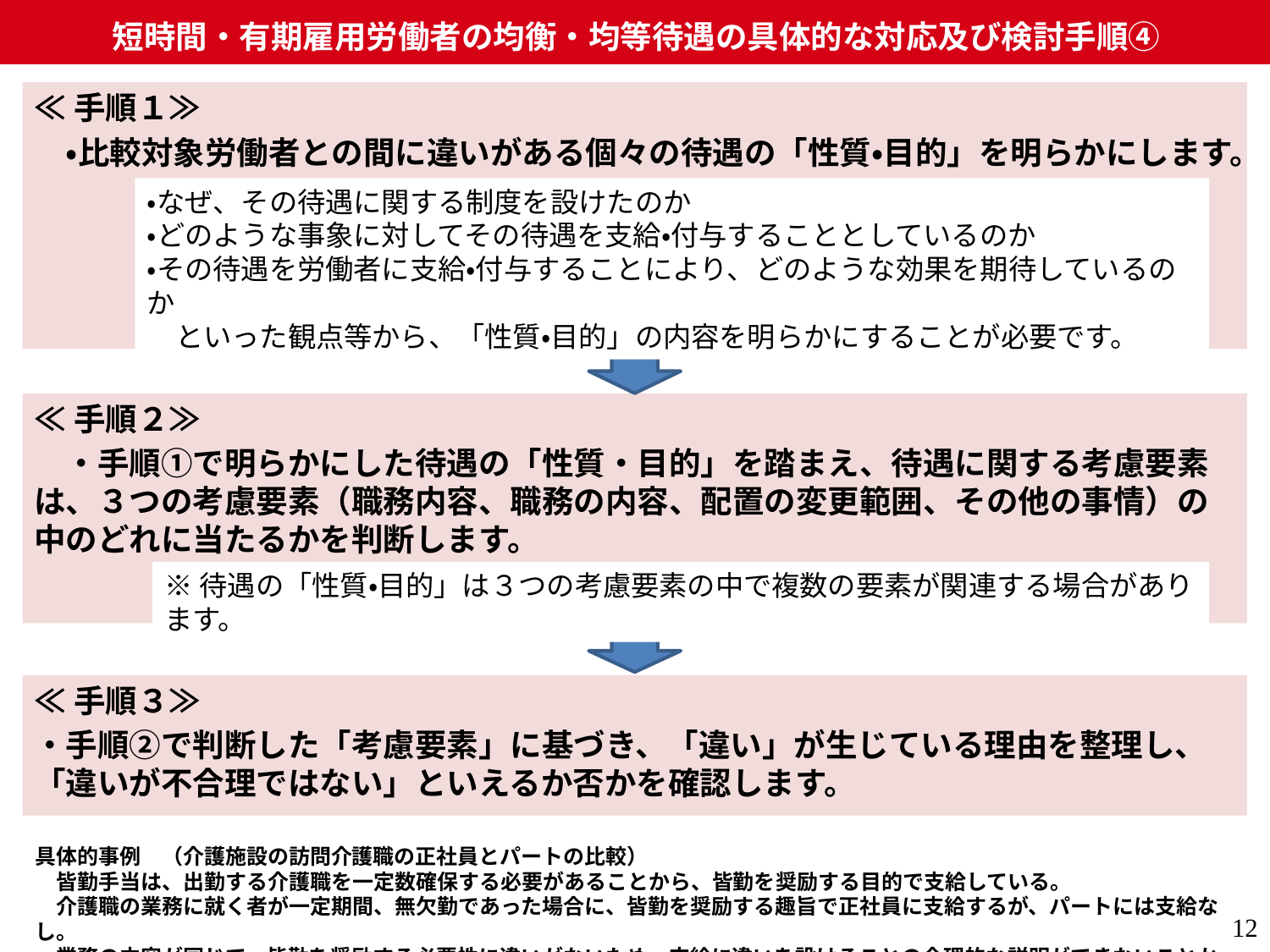

# 短時間・有期雇用労働者の均衡・均等待遇の具体的な対応及び検討手順④
≪手順１≫
　・比較対象労働者との間に違いがある個々の待遇の「性質・目的」を明らかにします。

・なぜ、その待遇に関する制度を設けたのか
・どのような事象に対してその待遇を支給・付与することとしているのか
・その待遇を労働者に支給・付与することにより、どのような効果を期待しているのか
　といった観点等から、「性質・目的」の内容を明らかにすることが必要です。

≪手順２≫
　・手順①で明らかにした待遇の「性質・目的」を踏まえ、待遇に関する考慮要素は、３つの考慮要素（職務内容、職務の内容、配置の変更範囲、その他の事情）の中のどれに当たるかを判断します。

※待遇の「性質・目的」は３つの考慮要素の中で複数の要素が関連する場合があります。

≪手順３≫
・手順②で判断した「考慮要素」に基づき、「違い」が生じている理由を整理し、「違いが不合理ではない」といえるか否かを確認します。
具体的事例　（介護施設の訪問介護職の正社員とパートの比較）
　皆勤手当は、出勤する介護職を一定数確保する必要があることから、皆勤を奨励する目的で支給している。
　介護職の業務に就く者が一定期間、無欠勤であった場合に、皆勤を奨励する趣旨で正社員に支給するが、パートには支給なし。
　業務の内容が同じで、皆勤を奨励する必要性に違いがないため、支給に違いを設けることの合理的な説明ができないことから要改善。
12